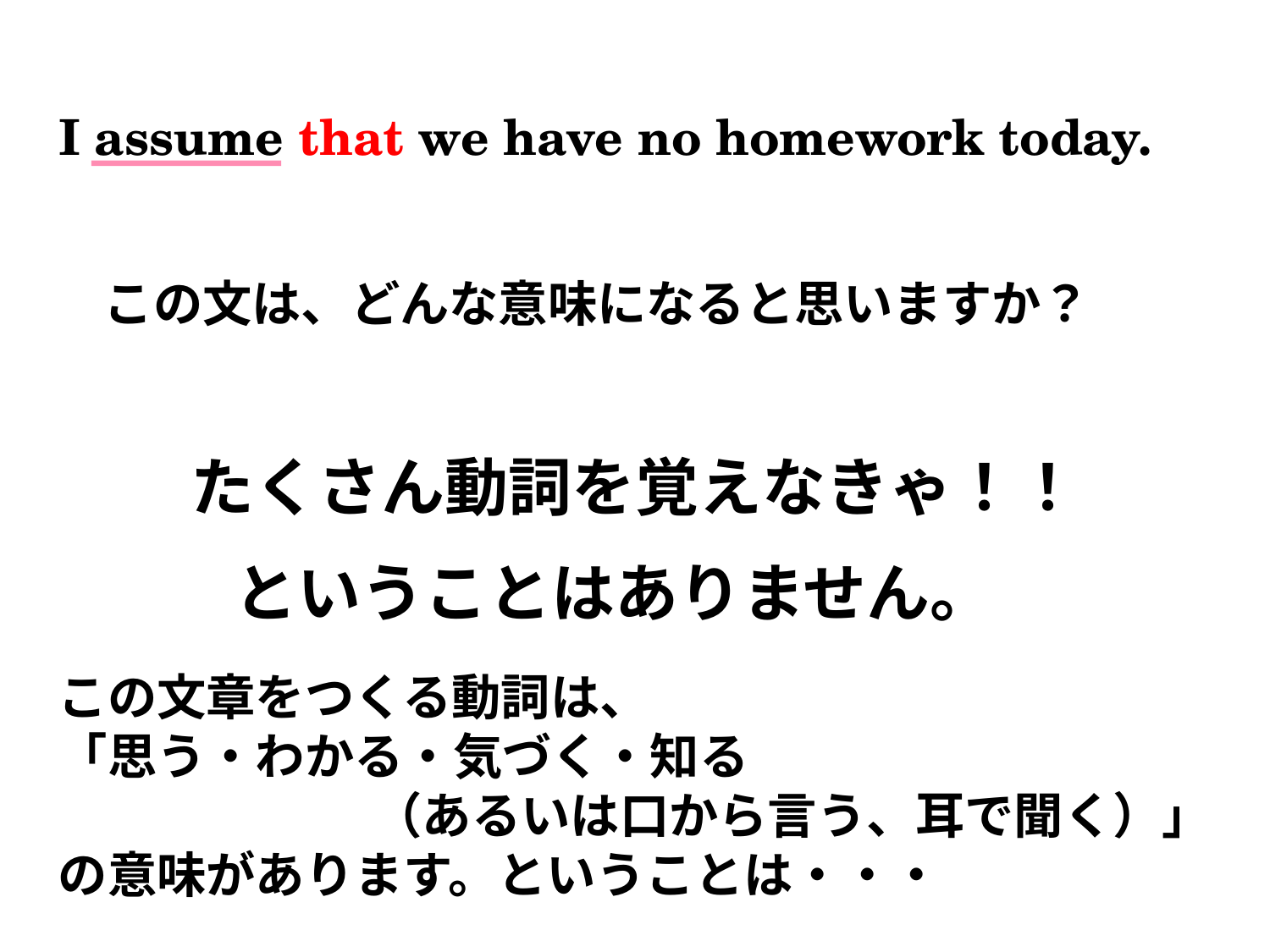

I assume that we have no homework today.

この文は、どんな意味になると思いますか？
たくさん動詞を覚えなきゃ！！
ということはありません。
この文章をつくる動詞は、
「思う・わかる・気づく・知る
（あるいは口から言う、耳で聞く）」
の意味があります。ということは・・・